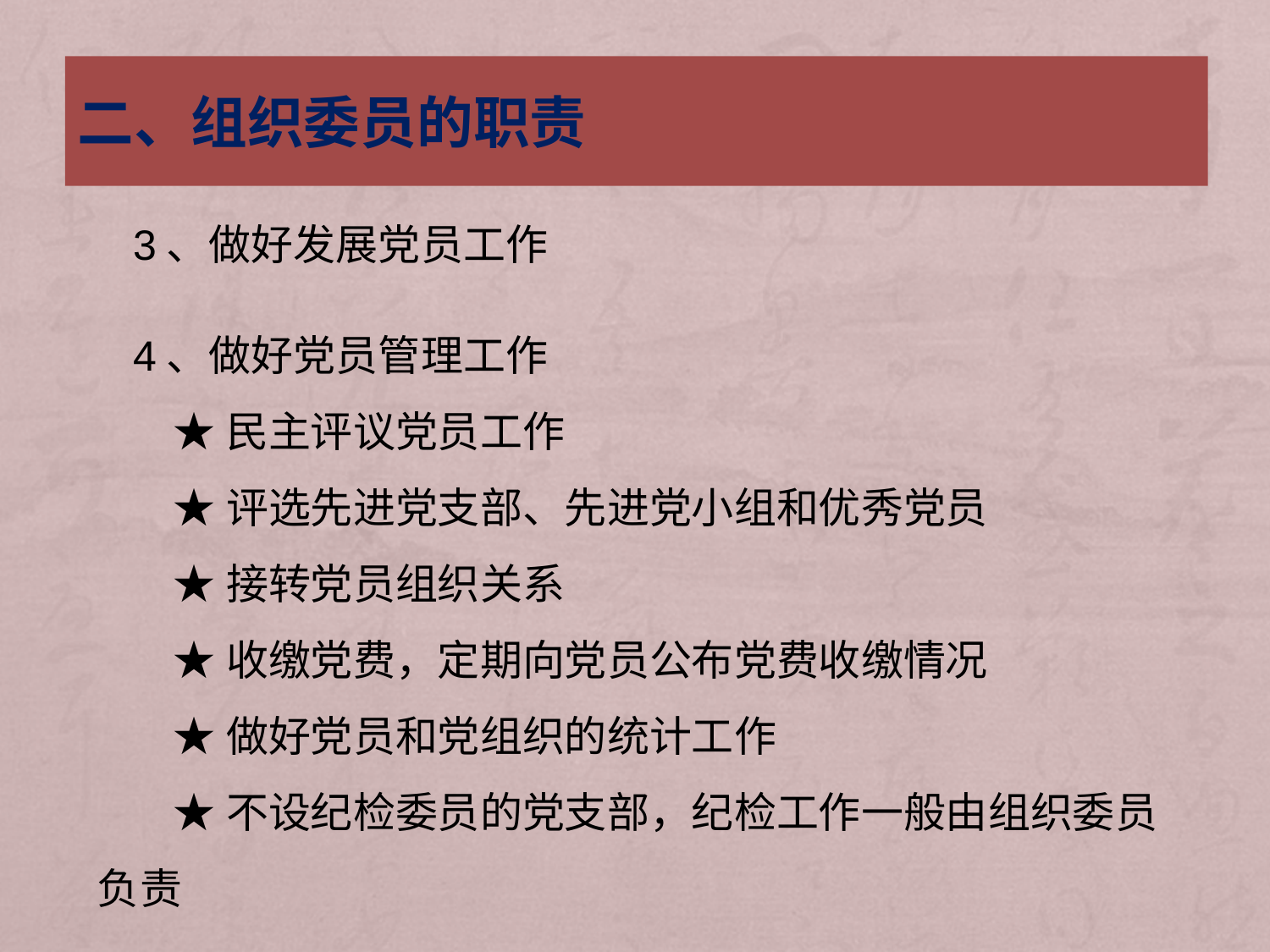

二、组织委员的职责
   3、做好发展党员工作

   4、做好党员管理工作
        ★民主评议党员工作
        ★评选先进党支部、先进党小组和优秀党员
        ★接转党员组织关系
        ★收缴党费，定期向党员公布党费收缴情况
        ★做好党员和党组织的统计工作
        ★不设纪检委员的党支部，纪检工作一般由组织委员负责